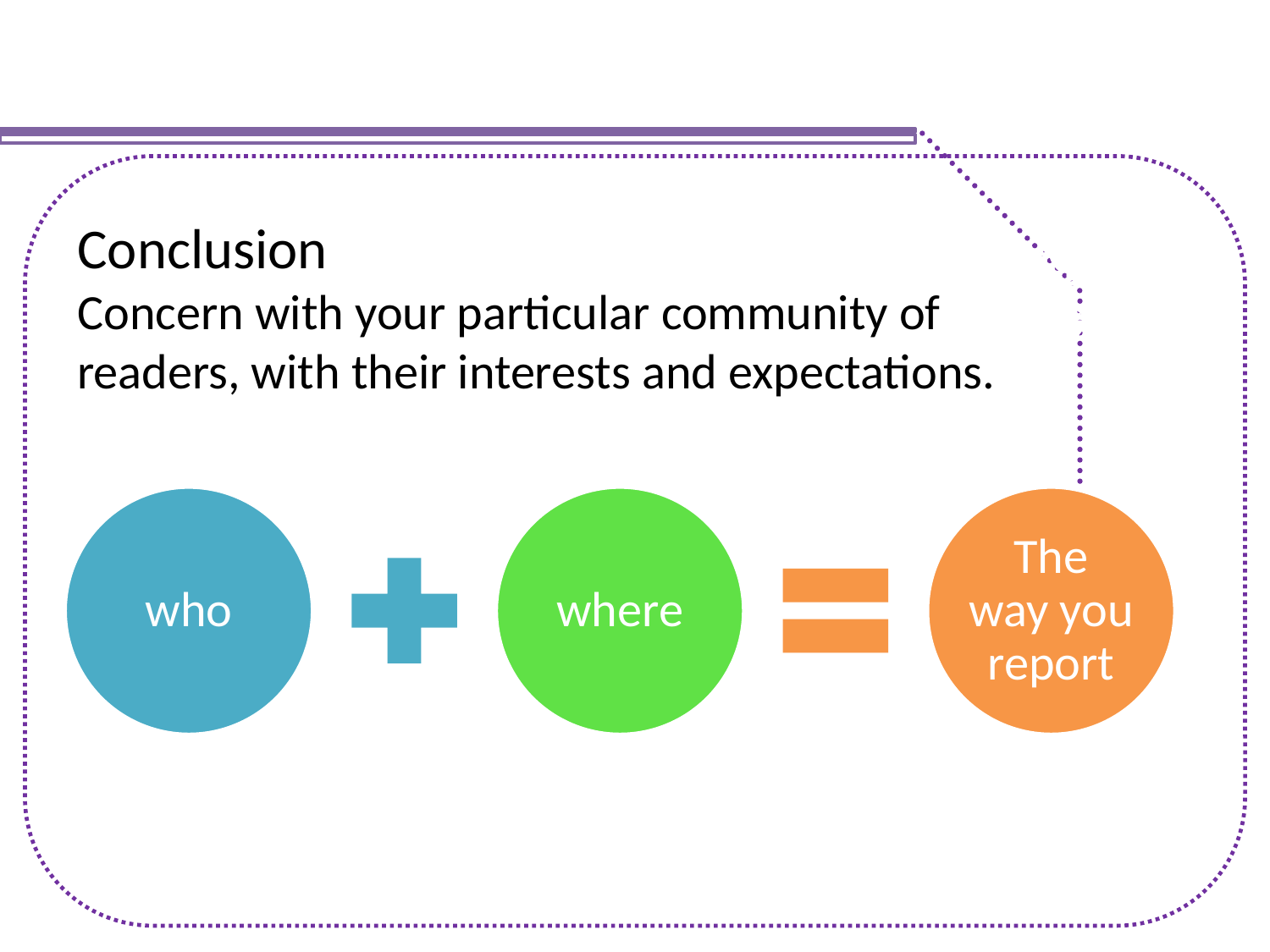

Conclusion
Concern with your particular community of readers, with their interests and expectations.
漫漫國際路
1991至今
做到美國第一
1981~1990
who

where

The way you report